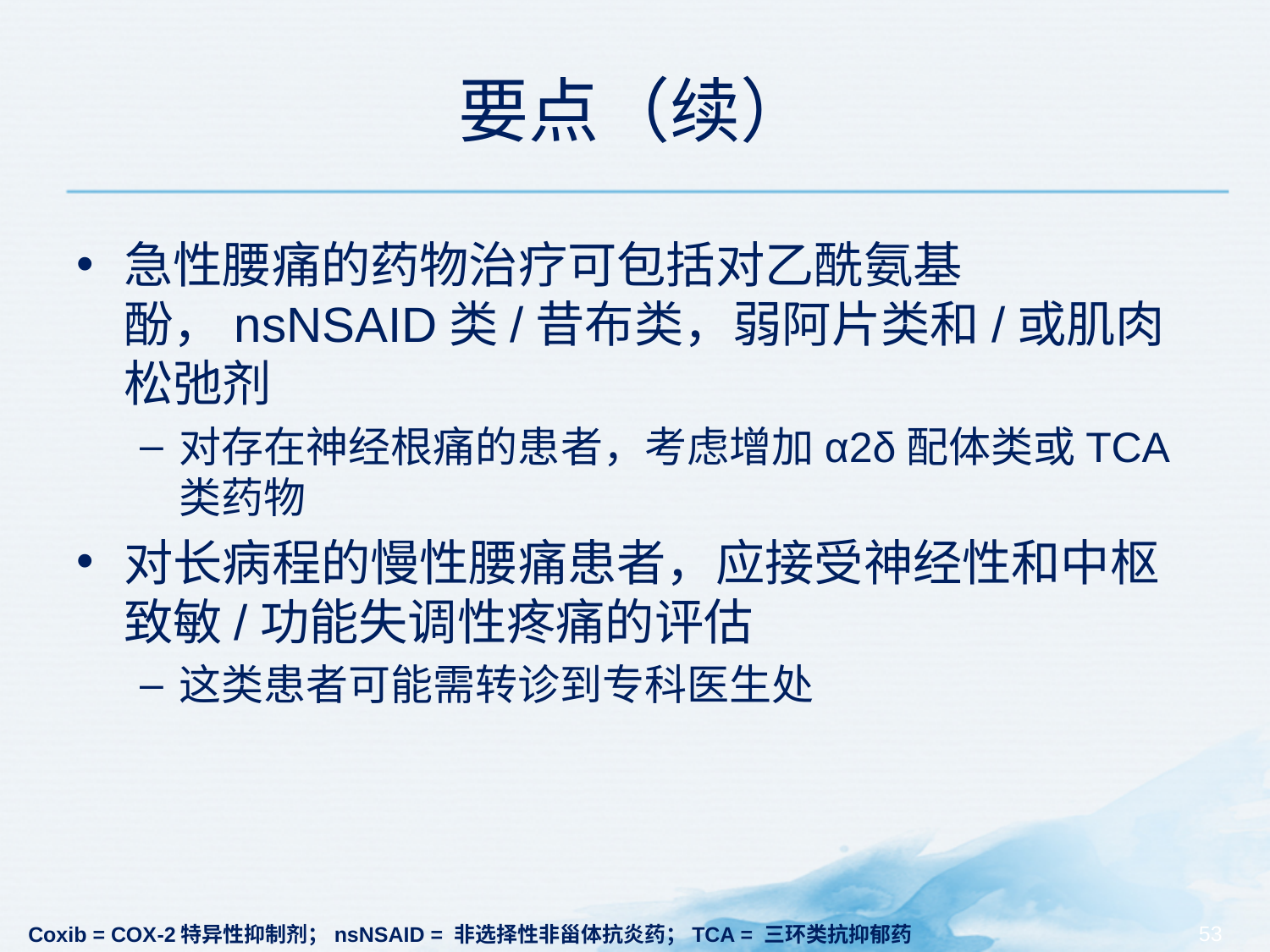

# 要点（续）
急性腰痛的药物治疗可包括对乙酰氨基酚，nsNSAID类/昔布类，弱阿片类和/或肌肉松弛剂
对存在神经根痛的患者，考虑增加α2δ配体类或TCA类药物
对长病程的慢性腰痛患者，应接受神经性和中枢致敏/功能失调性疼痛的评估
这类患者可能需转诊到专科医生处
53
Coxib = COX-2特异性抑制剂；nsNSAID = 非选择性非甾体抗炎药；TCA = 三环类抗抑郁药